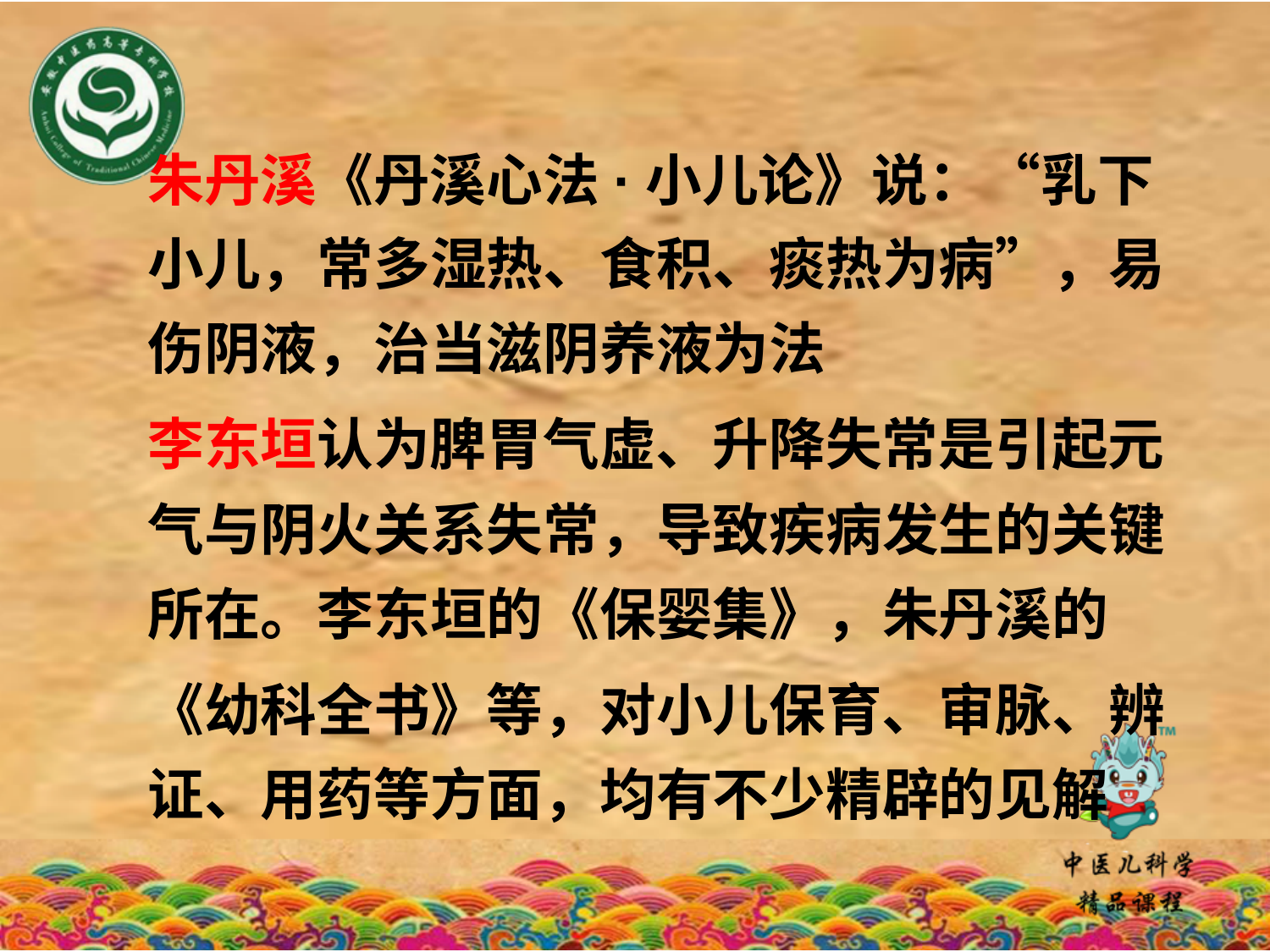

朱丹溪《丹溪心法·小儿论》说：“乳下小儿，常多湿热、食积、痰热为病”，易伤阴液，治当滋阴养液为法
李东垣认为脾胃气虚、升降失常是引起元气与阴火关系失常，导致疾病发生的关键所在。李东垣的《保婴集》，朱丹溪的
《幼科全书》等，对小儿保育、审脉、辨证、用药等方面，均有不少精辟的见解